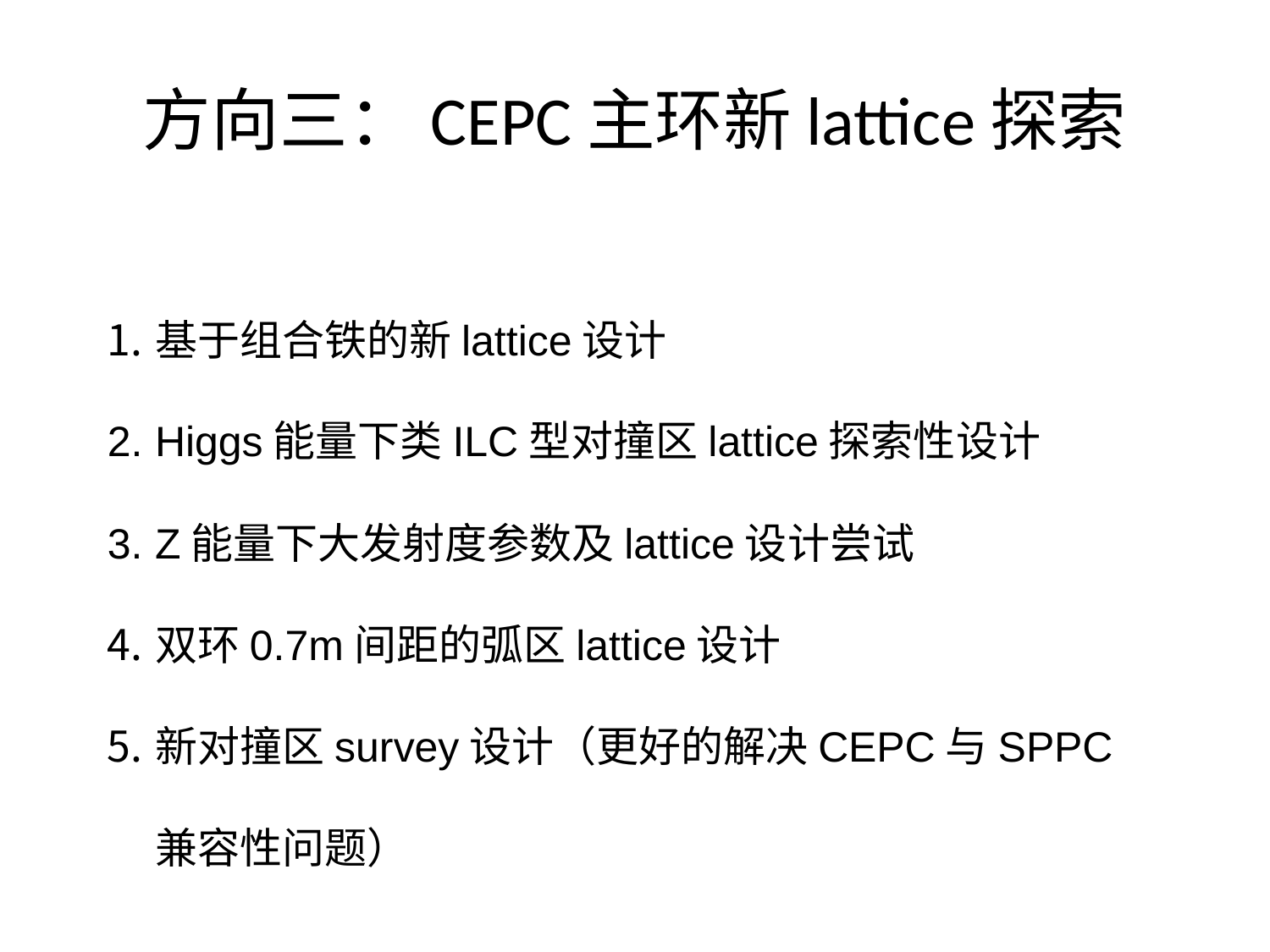

# 方向三：CEPC主环新lattice探索
基于组合铁的新lattice设计
Higgs能量下类ILC型对撞区lattice探索性设计
Z能量下大发射度参数及lattice设计尝试
双环0.7m间距的弧区lattice设计
新对撞区survey设计（更好的解决CEPC与SPPC兼容性问题）